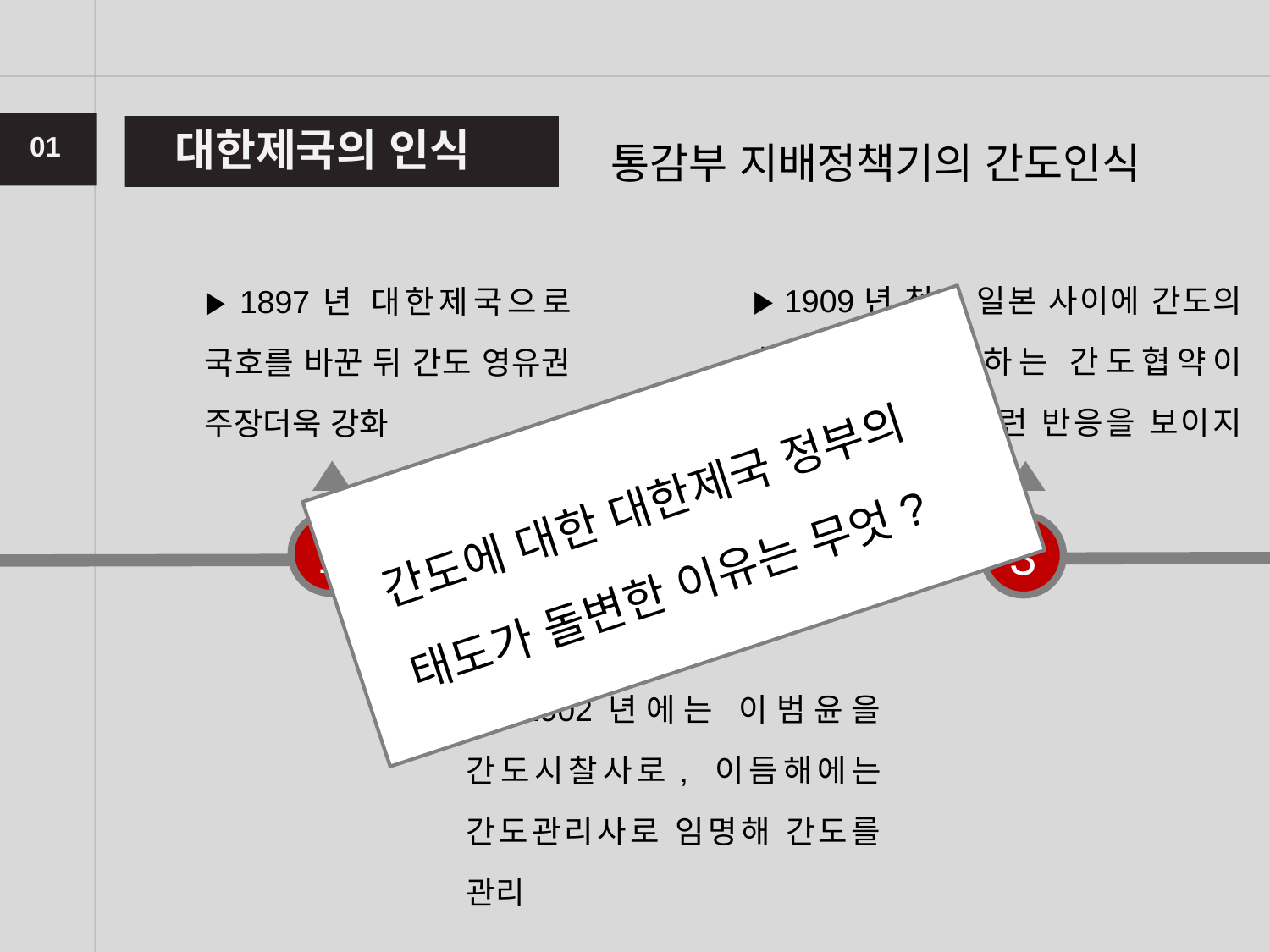

통감부 지배정책기의 간도인식

대한제국의 인식
01
02
▶ 1909년 청과 일본 사이에 간도의 청국령을 인정하는 간도협약이 체결될 때는 아무런 반응을 보이지 않음
▶ 1897년 대한제국으로 국호를 바꾼 뒤 간도 영유권 주장더욱 강화
03
04

간도에 대한 대한제국 정부의
태도가 돌변한 이유는 무엇?
05
06

07
1
2
3

▶  1902년에는 이범윤을 간도시찰사로, 이듬해에는 간도관리사로 임명해 간도를 관리